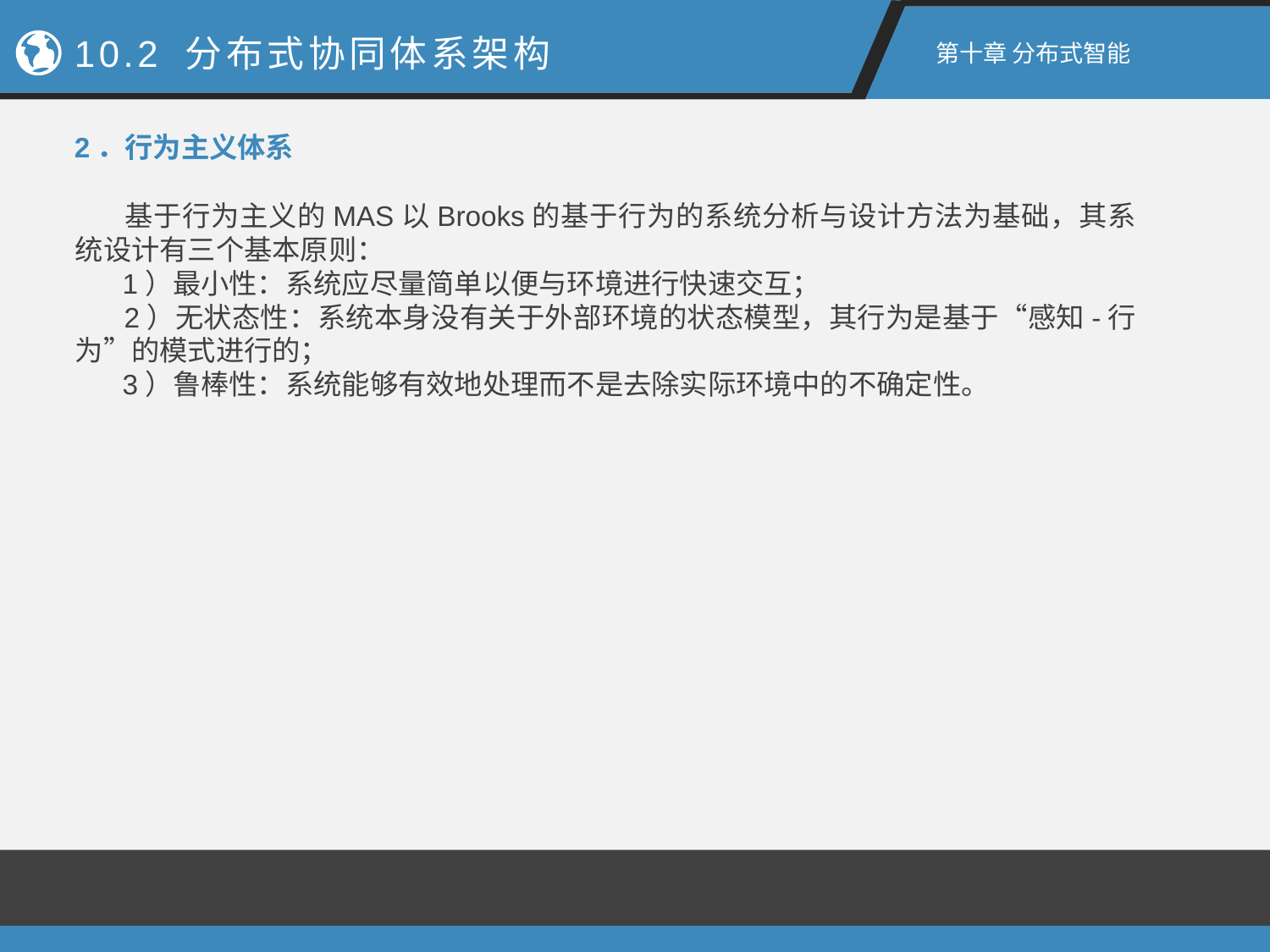

10.2 分布式协同体系架构

第十章 分布式智能
2．行为主义体系

      基于行为主义的MAS以Brooks的基于行为的系统分析与设计方法为基础，其系统设计有三个基本原则：
      1）最小性：系统应尽量简单以便与环境进行快速交互；
      2）无状态性：系统本身没有关于外部环境的状态模型，其行为是基于“感知-行为”的模式进行的；
      3）鲁棒性：系统能够有效地处理而不是去除实际环境中的不确定性。